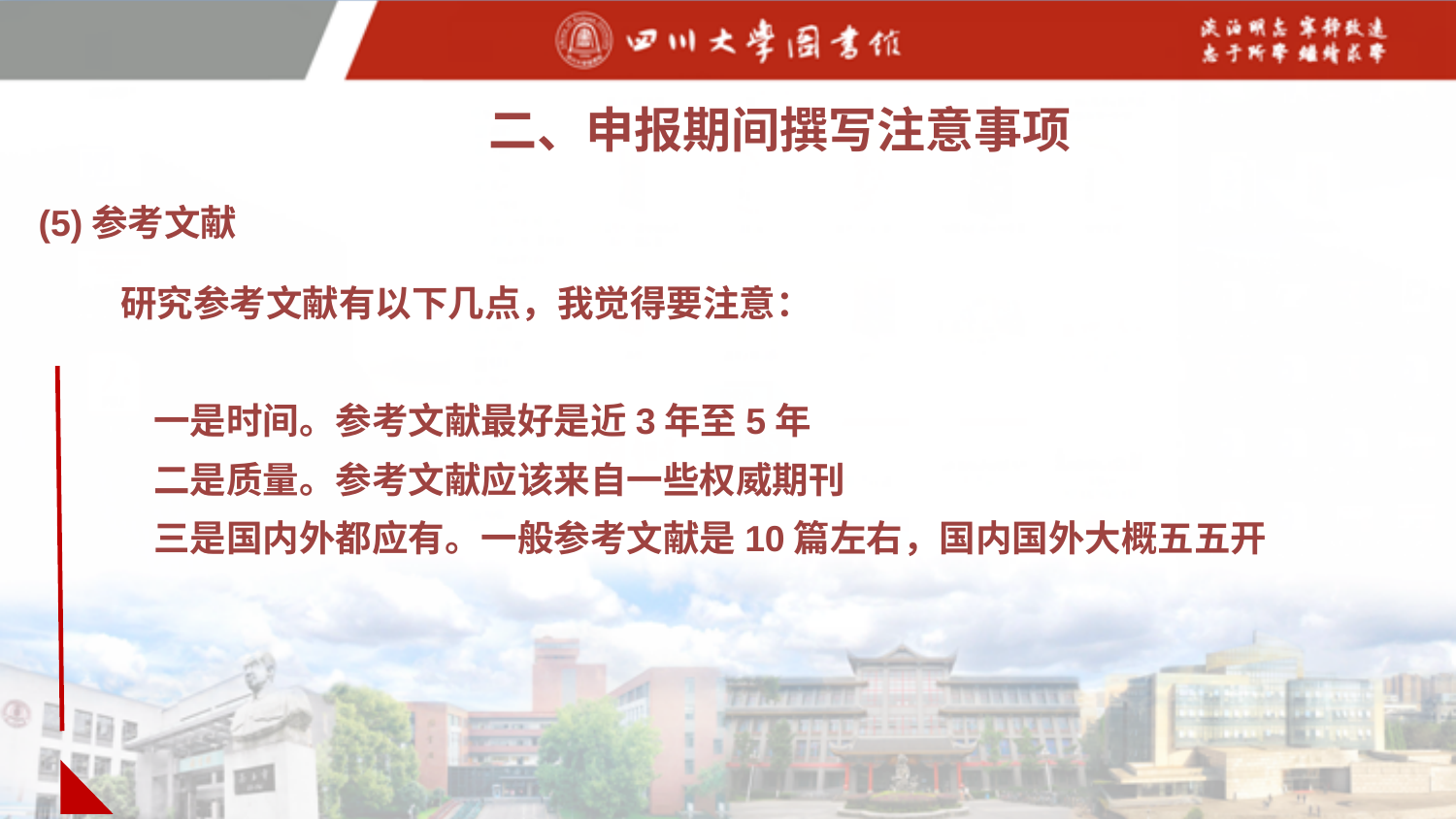

二、申报期间撰写注意事项

(5)参考文献
   研究参考文献有以下几点，我觉得要注意：

       一是时间。参考文献最好是近3年至5年
       二是质量。参考文献应该来自一些权威期刊
       三是国内外都应有。一般参考文献是10篇左右，国内国外大概五五开